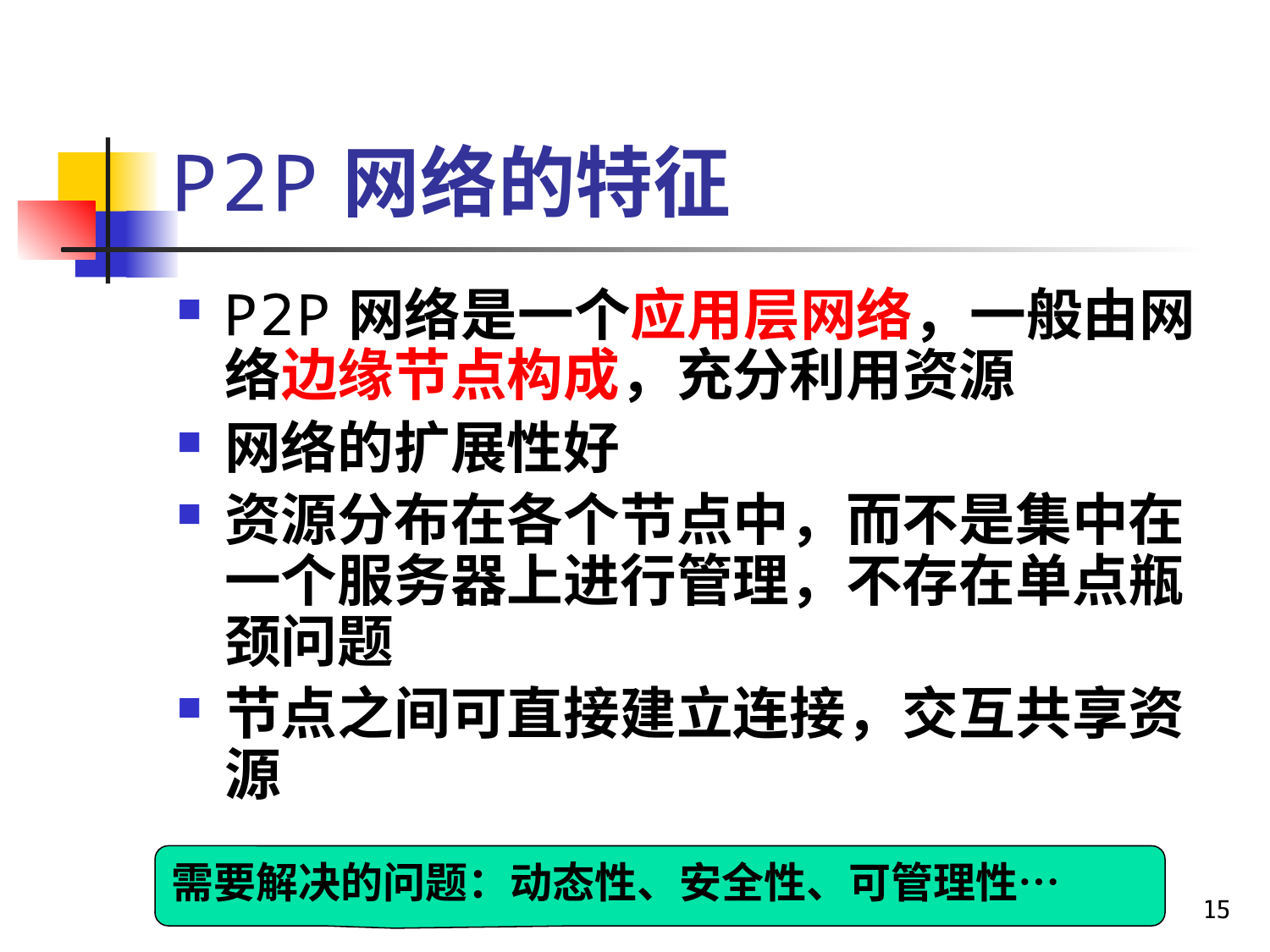

# P2P网络的特征
P2P网络是一个应用层网络，一般由网络边缘节点构成，充分利用资源
网络的扩展性好
资源分布在各个节点中，而不是集中在一个服务器上进行管理，不存在单点瓶颈问题
节点之间可直接建立连接，交互共享资源
需要解决的问题：动态性、安全性、可管理性…
15